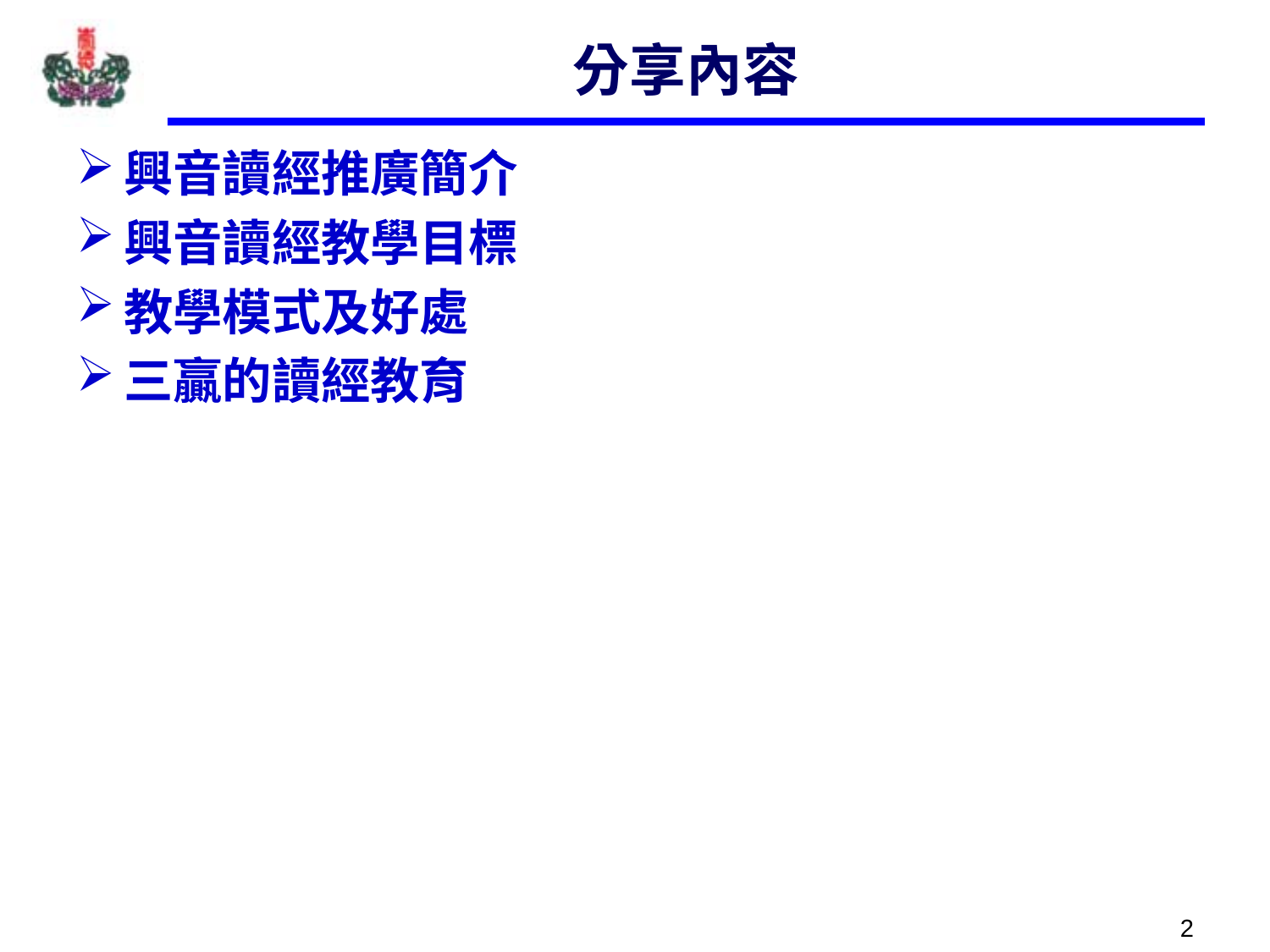

# 分享內容
興音讀經推廣簡介
興音讀經教學目標
教學模式及好處
三贏的讀經教育
2